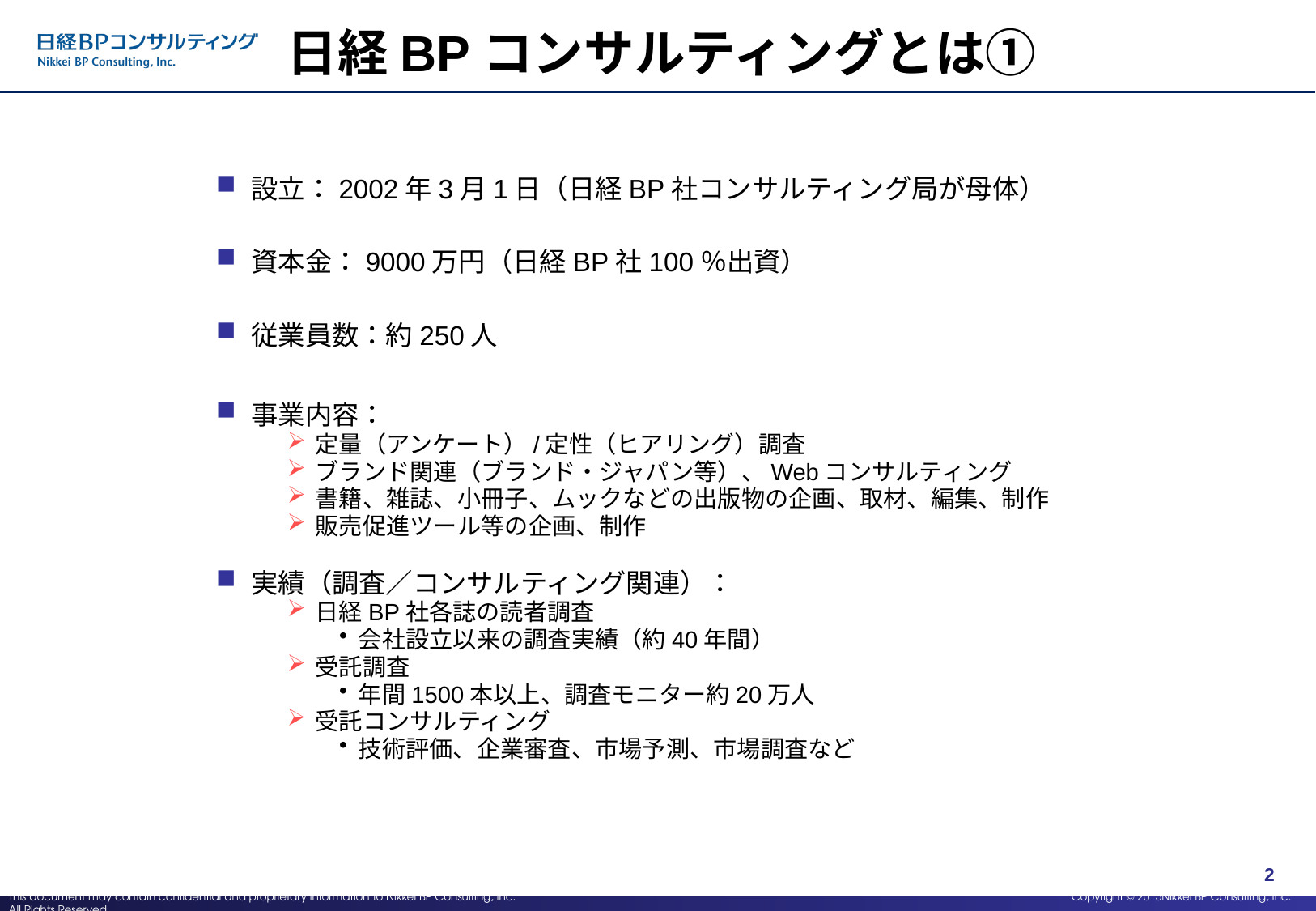

2
# 日経BPコンサルティングとは①
設立：2002年3月1日（日経BP社コンサルティング局が母体）

資本金：9000万円（日経BP社100％出資）

従業員数：約250人

事業内容：
定量（アンケート）/定性（ヒアリング）調査
ブランド関連（ブランド・ジャパン等）、Webコンサルティング
書籍、雑誌、小冊子、ムックなどの出版物の企画、取材、編集、制作
販売促進ツール等の企画、制作

実績（調査／コンサルティング関連）：
日経BP社各誌の読者調査
会社設立以来の調査実績（約40年間）
受託調査
年間1500本以上、調査モニター約20万人
受託コンサルティング
技術評価、企業審査、市場予測、市場調査など